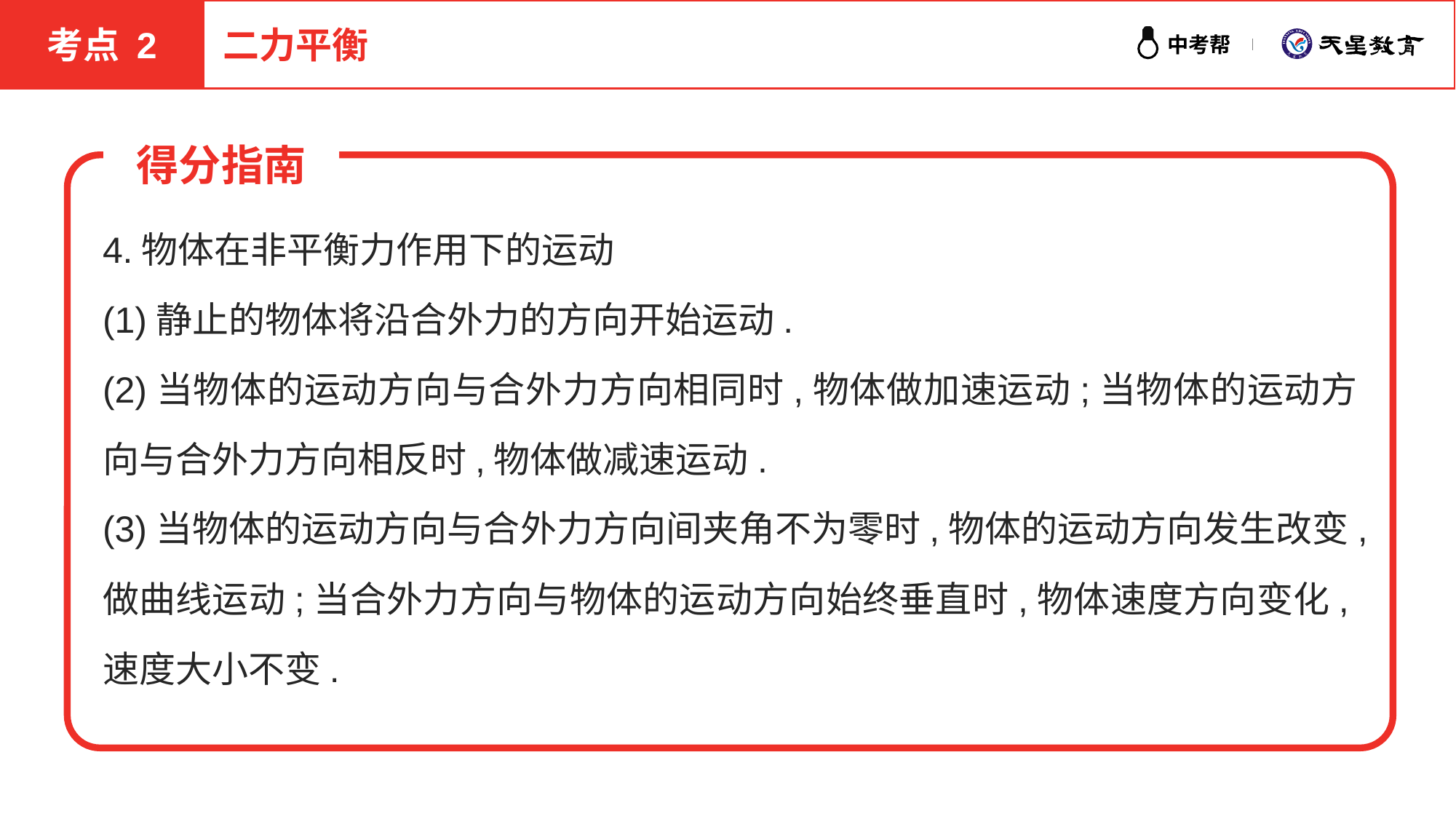

考点 2
二力平衡
得分指南

4.物体在非平衡力作用下的运动
(1)静止的物体将沿合外力的方向开始运动.
(2)当物体的运动方向与合外力方向相同时,物体做加速运动;当物体的运动方向与合外力方向相反时,物体做减速运动.
(3)当物体的运动方向与合外力方向间夹角不为零时,物体的运动方向发生改变,做曲线运动;当合外力方向与物体的运动方向始终垂直时,物体速度方向变化,速度大小不变.